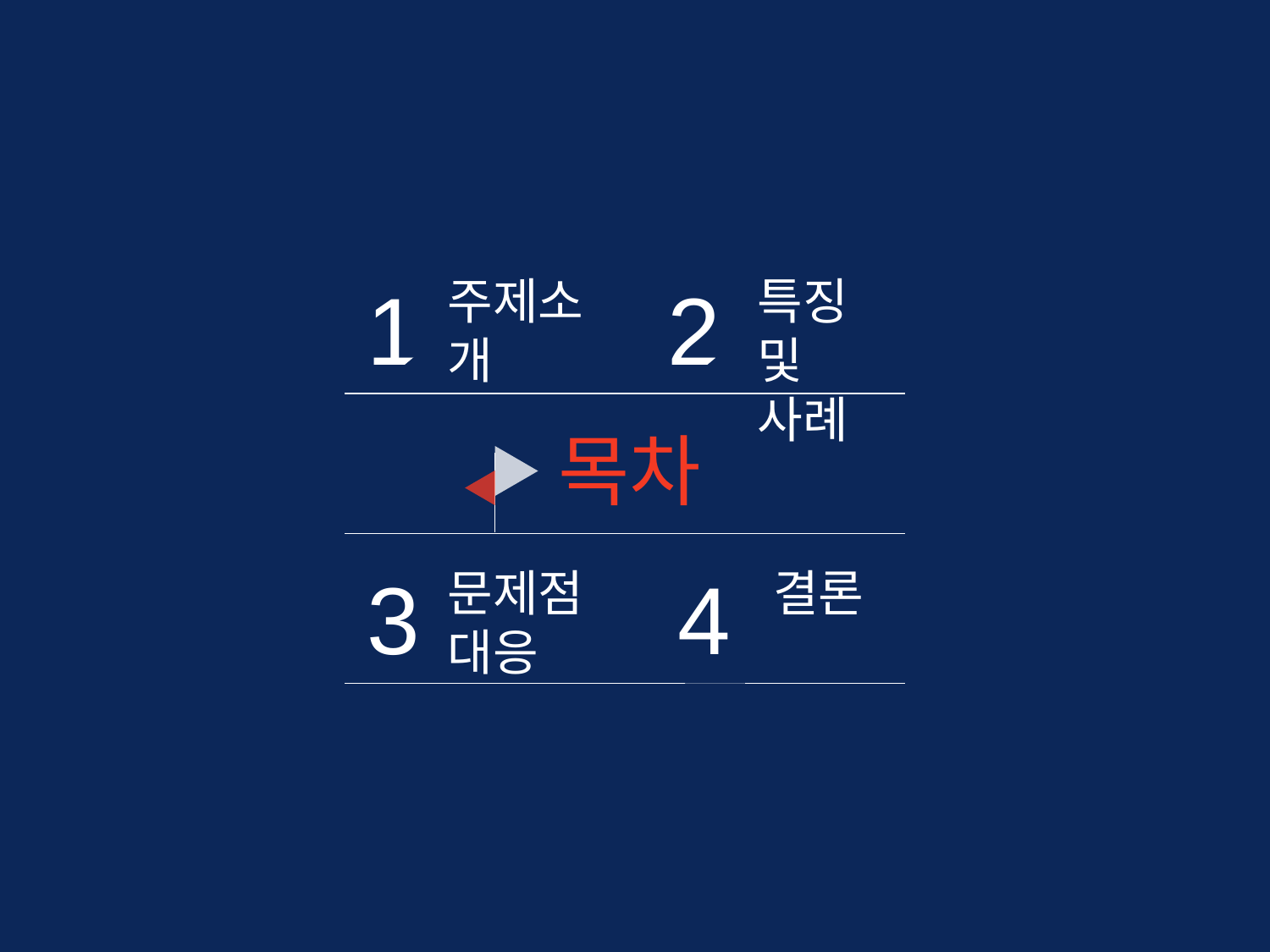

1

주제소개
2

특징 및 사례
목차

3

4

문제점
대응
 결론